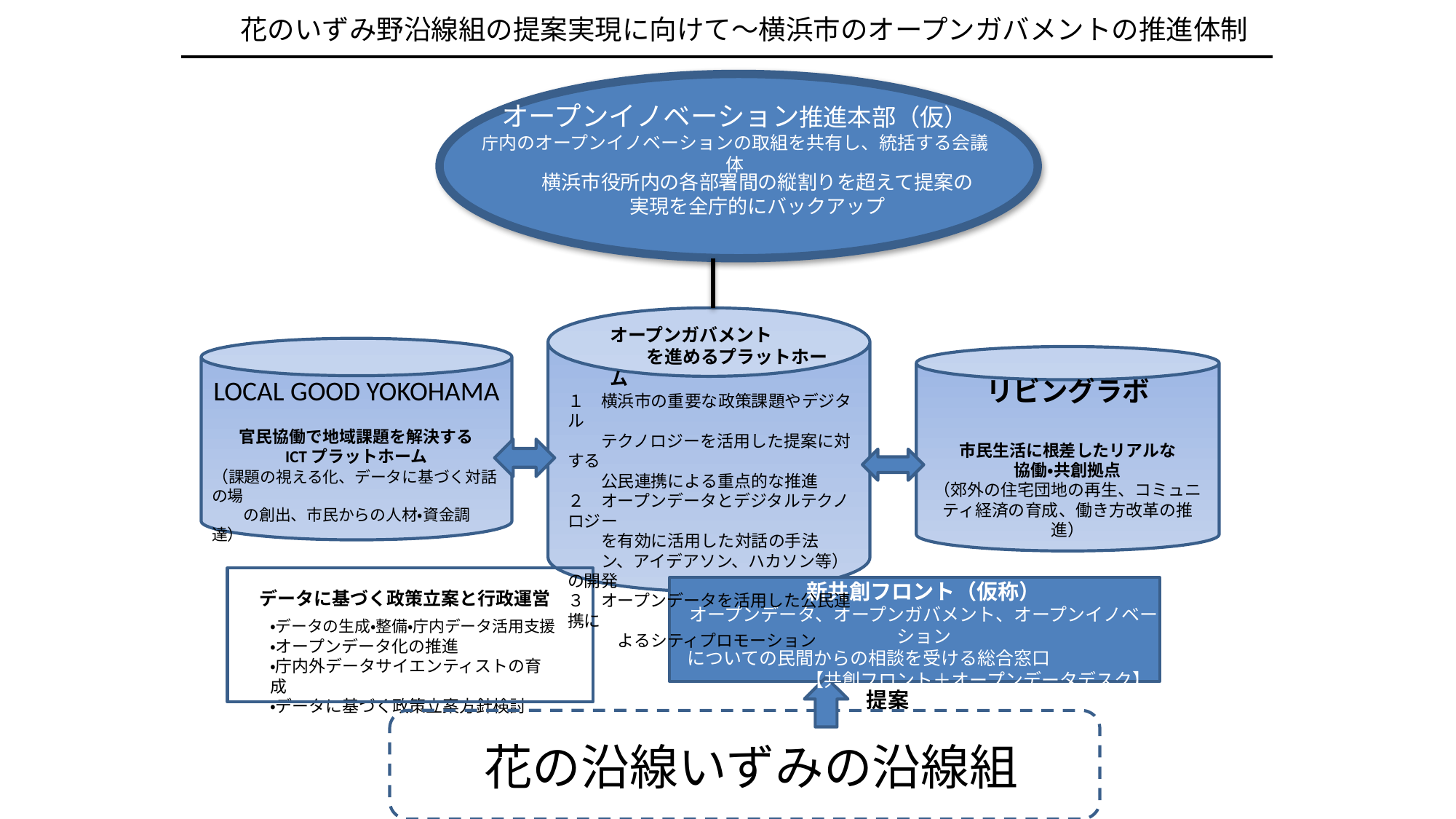

花のいずみ野沿線組の提案実現に向けて～横浜市のオープンガバメントの推進体制

オープンイノベーション推進本部（仮）
庁内のオープンイノベーションの取組を共有し、統括する会議体
横浜市役所内の各部署間の縦割りを超えて提案の
実現を全庁的にバックアップ

オープンガバメント
　　を進めるプラットホーム

LOCAL GOOD YOKOHAMA

官民協働で地域課題を解決する
ICTプラットホーム
（課題の視える化、データに基づく対話の場
　　の創出、市民からの人材・資金調達）
リビングラボ

市民生活に根差したリアルな
協働・共創拠点
（郊外の住宅団地の再生、コミュニティ経済の育成、働き方改革の推進）
１　横浜市の重要な政策課題やデジタル
　　テクノロジーを活用した提案に対する
　　公民連携による重点的な推進
２　オープンデータとデジタルテクノロジー
　　を有効に活用した対話の手法
　　ン、アイデアソン、ハカソン等）の開発
３　オープンデータを活用した公民連携に
　　　よるシティプロモーション

新共創フロント（仮称）
オープンデータ、オープンガバメント、オープンイノベーション
についての民間からの相談を受ける総合窓口　　　　　　　　　　　　【共創フロント＋オープンデータデスク】
データに基づく政策立案と行政運営
・データの生成・整備・庁内データ活用支援
・オープンデータ化の推進
・庁内外データサイエンティストの育成
・データに基づく政策立案方針検討

提案

花の沿線いずみの沿線組